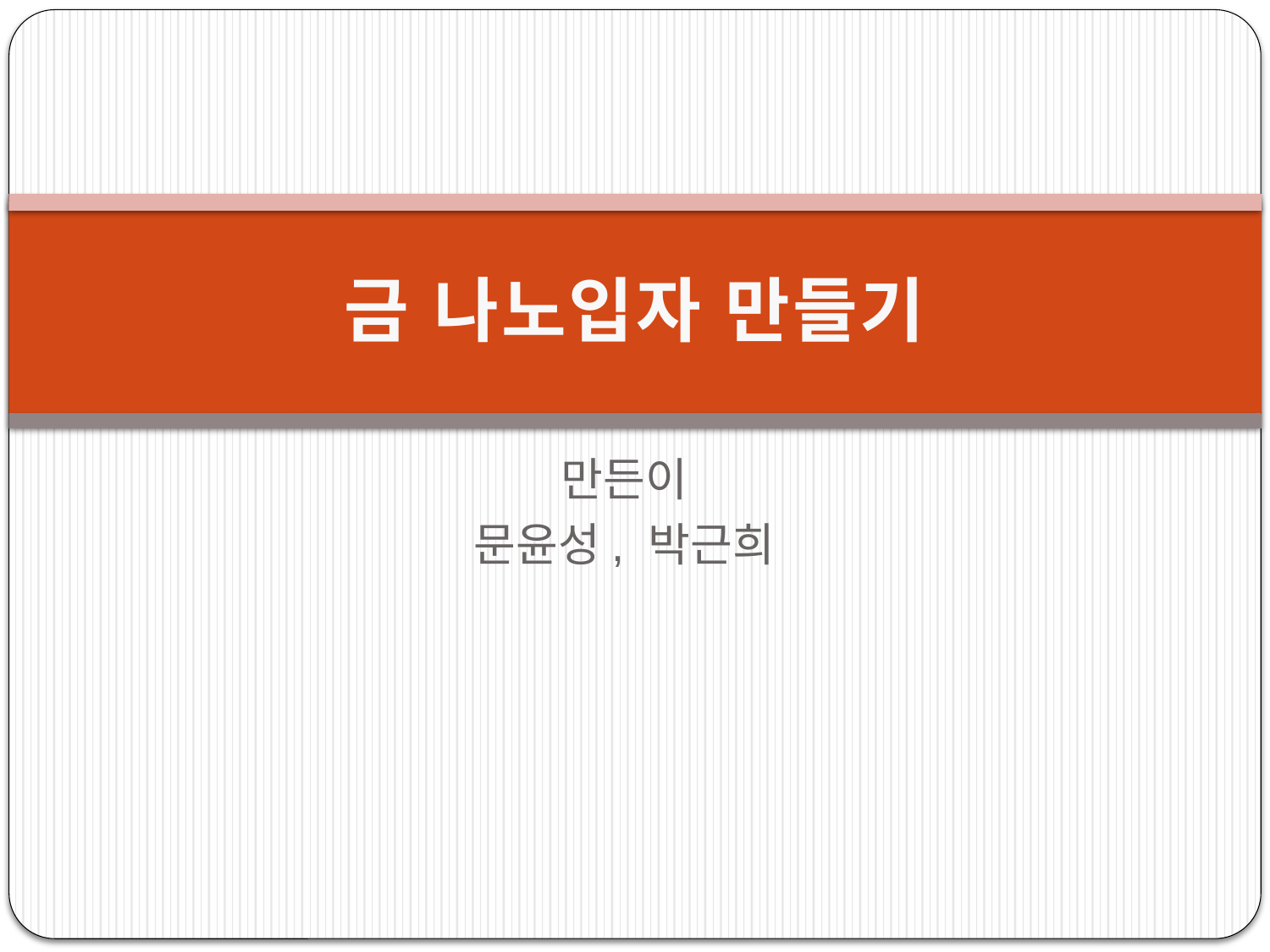

# 금 나노입자 만들기
만든이
문윤성, 박근희